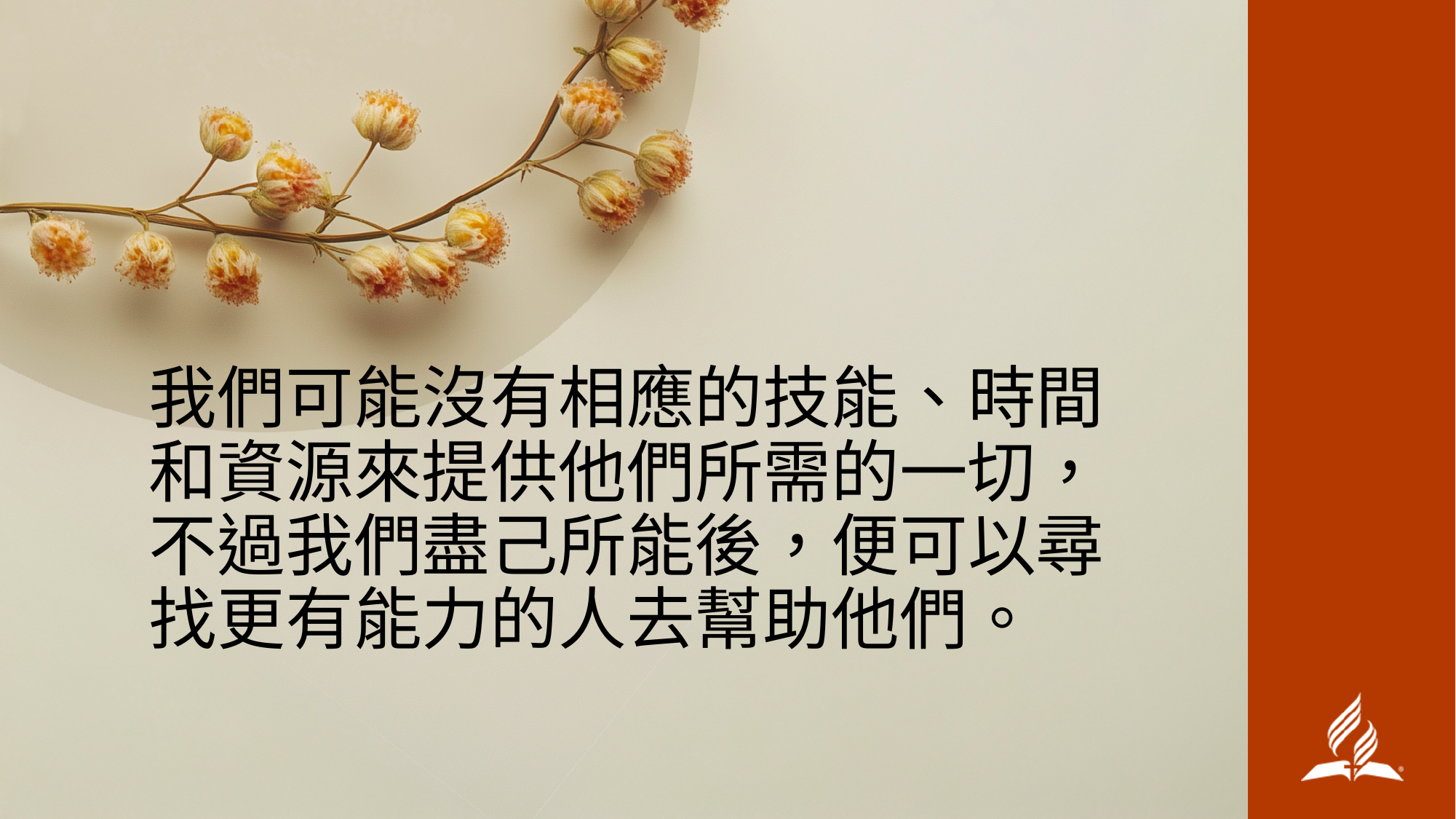

我們可能沒有相應的技能、時間和資源來提供他們所需的一切，不過我們盡己所能後，便可以尋找更有能力的人去幫助他們。